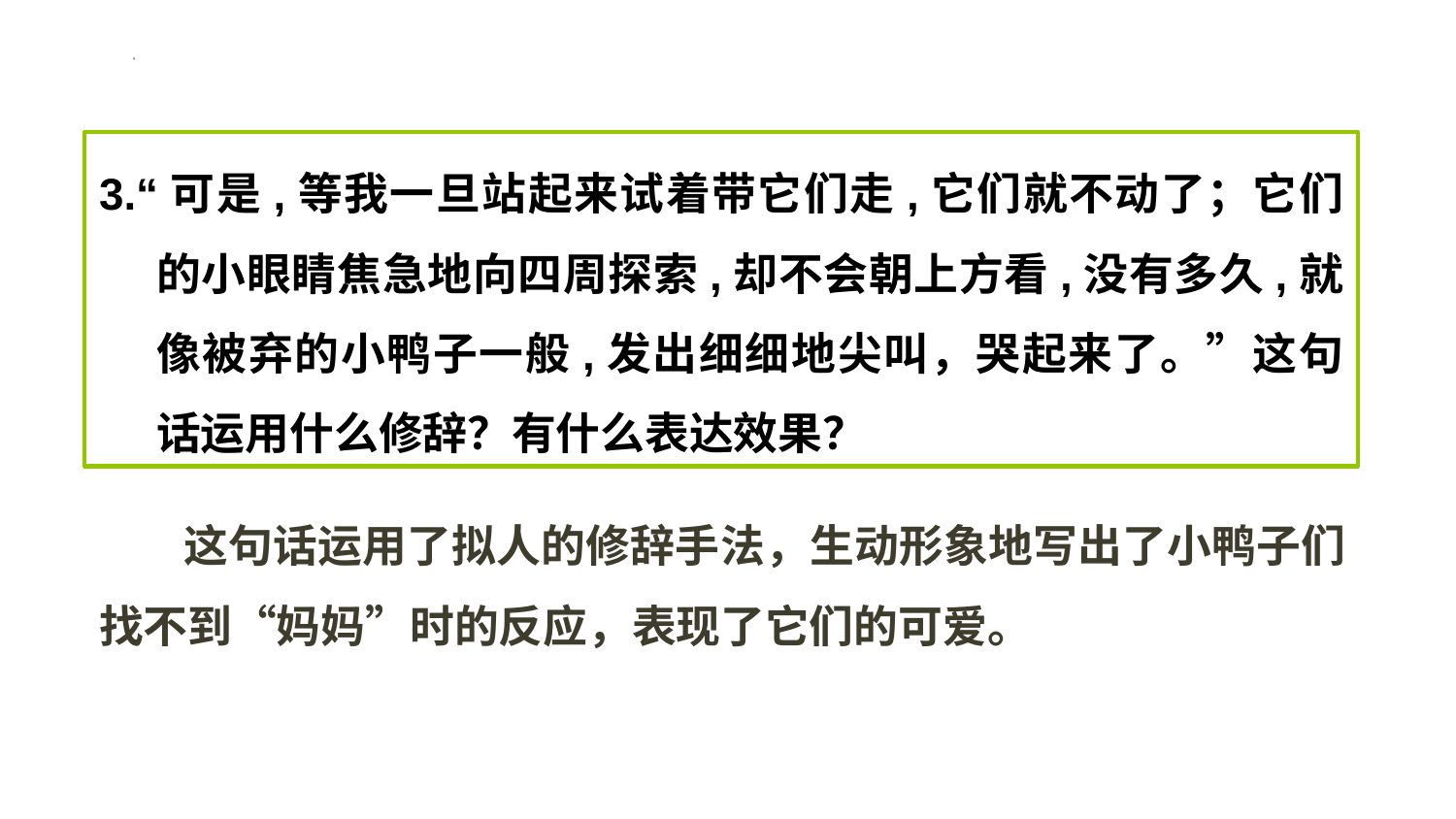

3.“可是,等我一旦站起来试着带它们走,它们就不动了；它们的小眼睛焦急地向四周探索,却不会朝上方看,没有多久,就像被弃的小鸭子一般,发出细细地尖叫，哭起来了。”这句话运用什么修辞？有什么表达效果？
这句话运用了拟人的修辞手法，生动形象地写出了小鸭子们找不到“妈妈”时的反应，表现了它们的可爱。